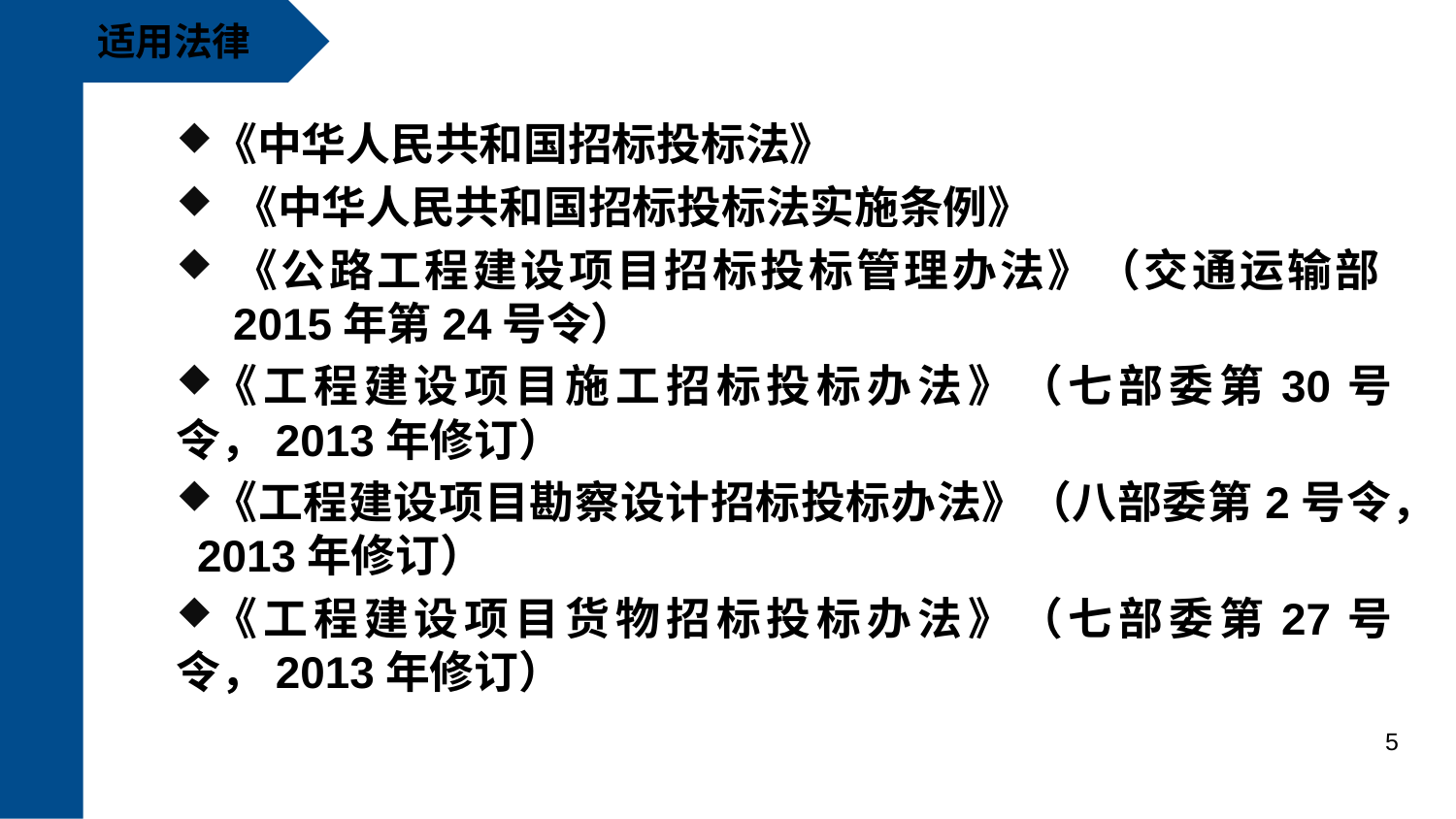

适用法律
《中华人民共和国招标投标法》
《中华人民共和国招标投标法实施条例》
《公路工程建设项目招标投标管理办法》（交通运输部2015年第24号令）
《工程建设项目施工招标投标办法》（七部委第30号令，2013年修订）
《工程建设项目勘察设计招标投标办法》（八部委第2号令， 2013年修订）
《工程建设项目货物招标投标办法》（七部委第27号令，2013年修订）

5